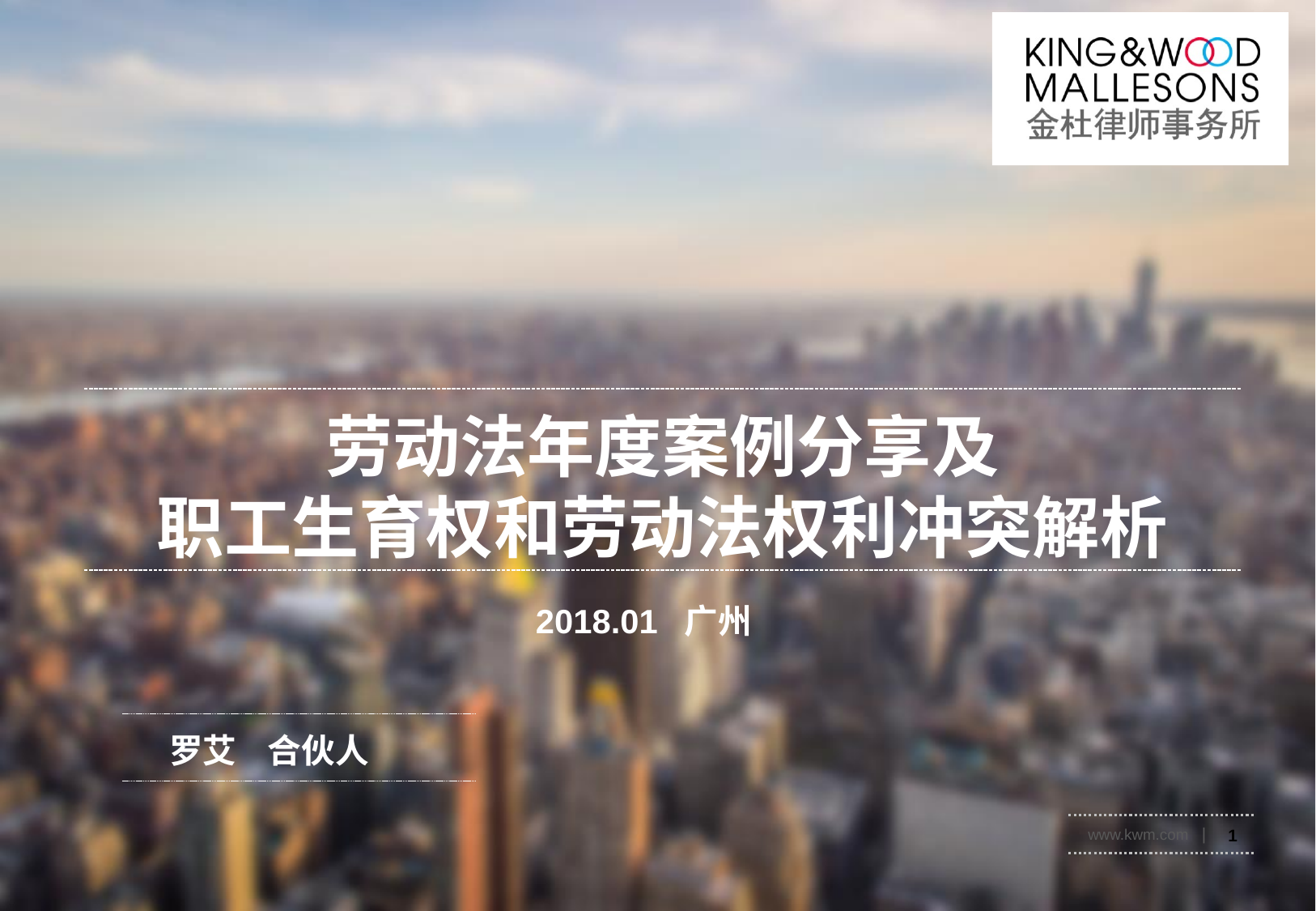

劳动法年度案例分享及
职工生育权和劳动法权利冲突解析
2018.01  广州
罗艾    合伙人